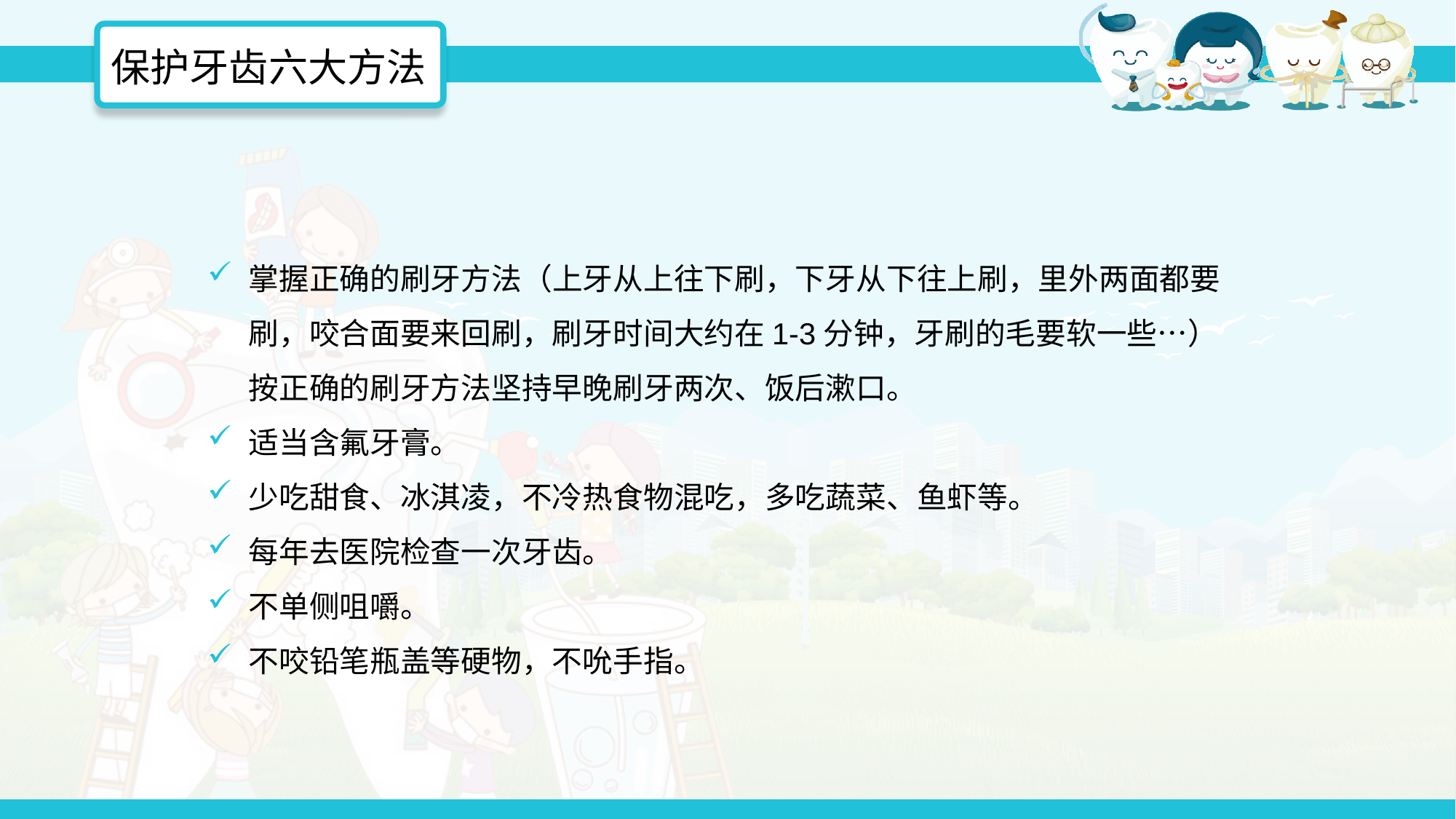

保护牙齿六大方法
掌握正确的刷牙方法（上牙从上往下刷，下牙从下往上刷，里外两面都要刷，咬合面要来回刷，刷牙时间大约在1-3分钟，牙刷的毛要软一些…）按正确的刷牙方法坚持早晚刷牙两次、饭后漱口。
适当含氟牙膏。
少吃甜食、冰淇凌，不冷热食物混吃，多吃蔬菜、鱼虾等。
每年去医院检查一次牙齿。
不单侧咀嚼。
不咬铅笔瓶盖等硬物，不吮手指。